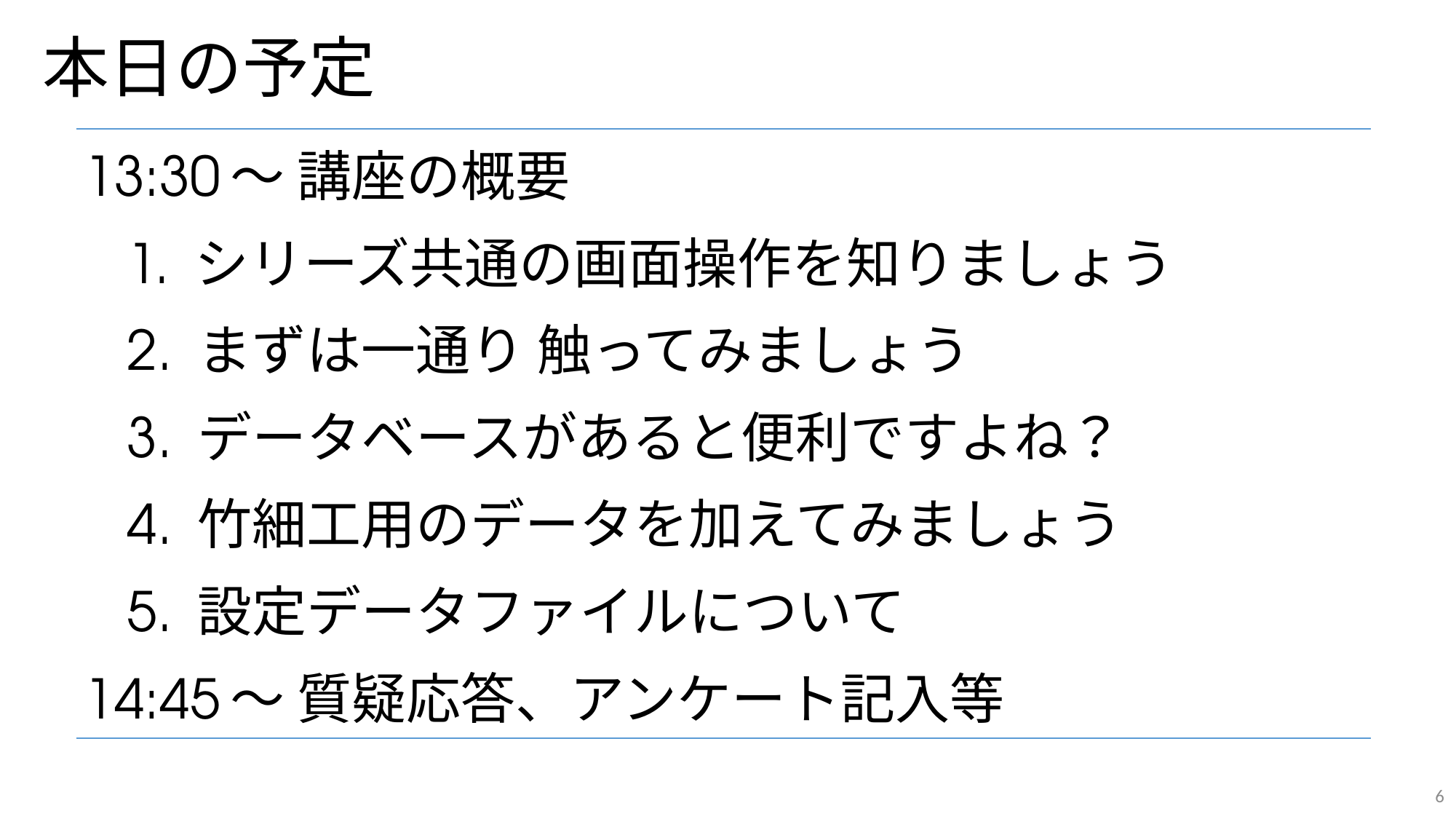

# 本日の予定
| 13:30～ 講座の概要 |
| --- |
| 1. シリーズ共通の画面操作を知りましょう |
| 2. まずは一通り 触ってみましょう |
| 3. データベースがあると便利ですよね？ |
| 4. 竹細工用のデータを加えてみましょう |
| 5. 設定データファイルについて |
| 14:45～ 質疑応答、アンケート記入等 |
6